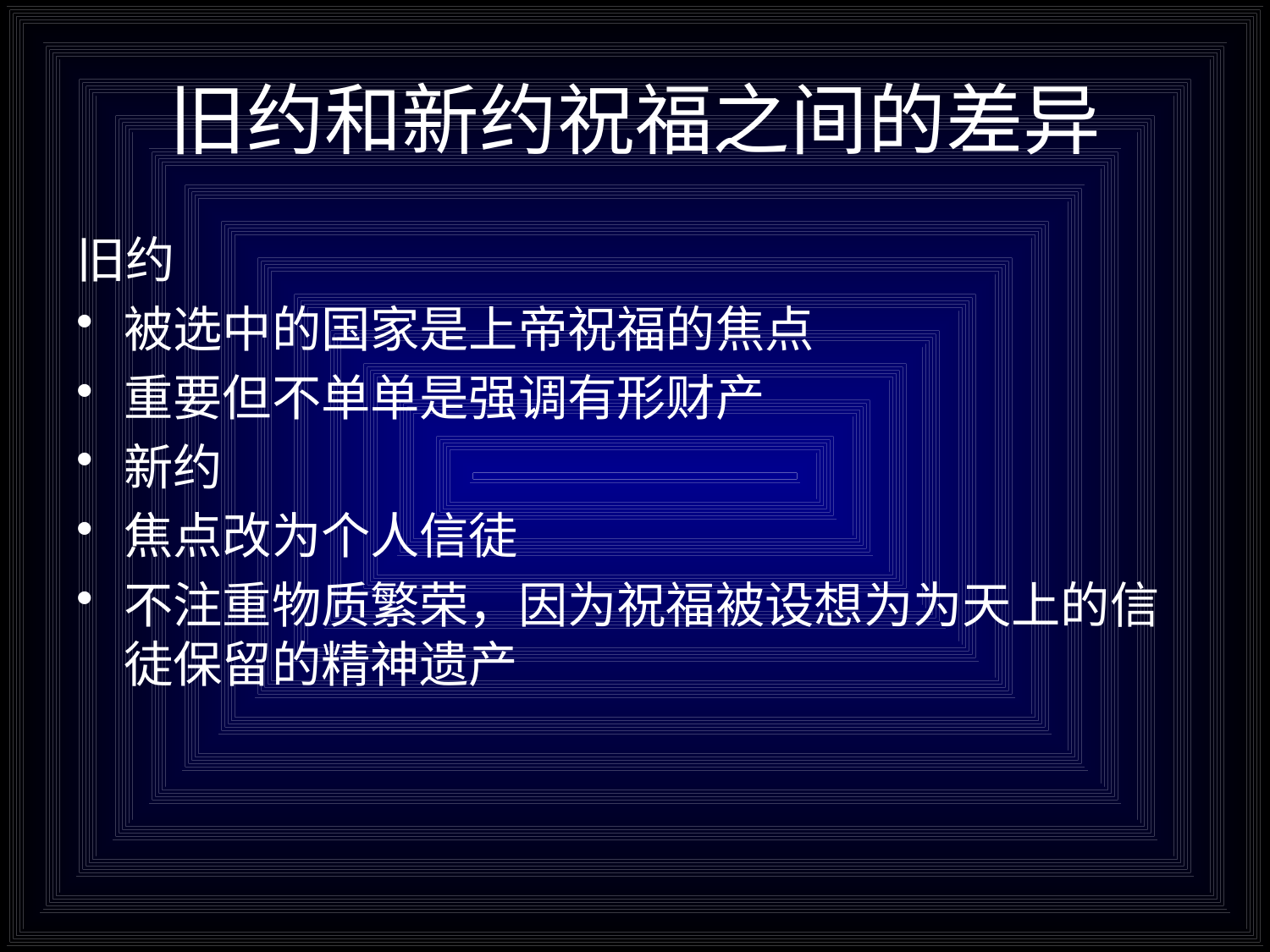

# 旧约和新约祝福之间的差异
旧约
被选中的国家是上帝祝福的焦点
重要但不单单是强调有形财产
新约
焦点改为个人信徒
不注重物质繁荣，因为祝福被设想为为天上的信徒保留的精神遗产